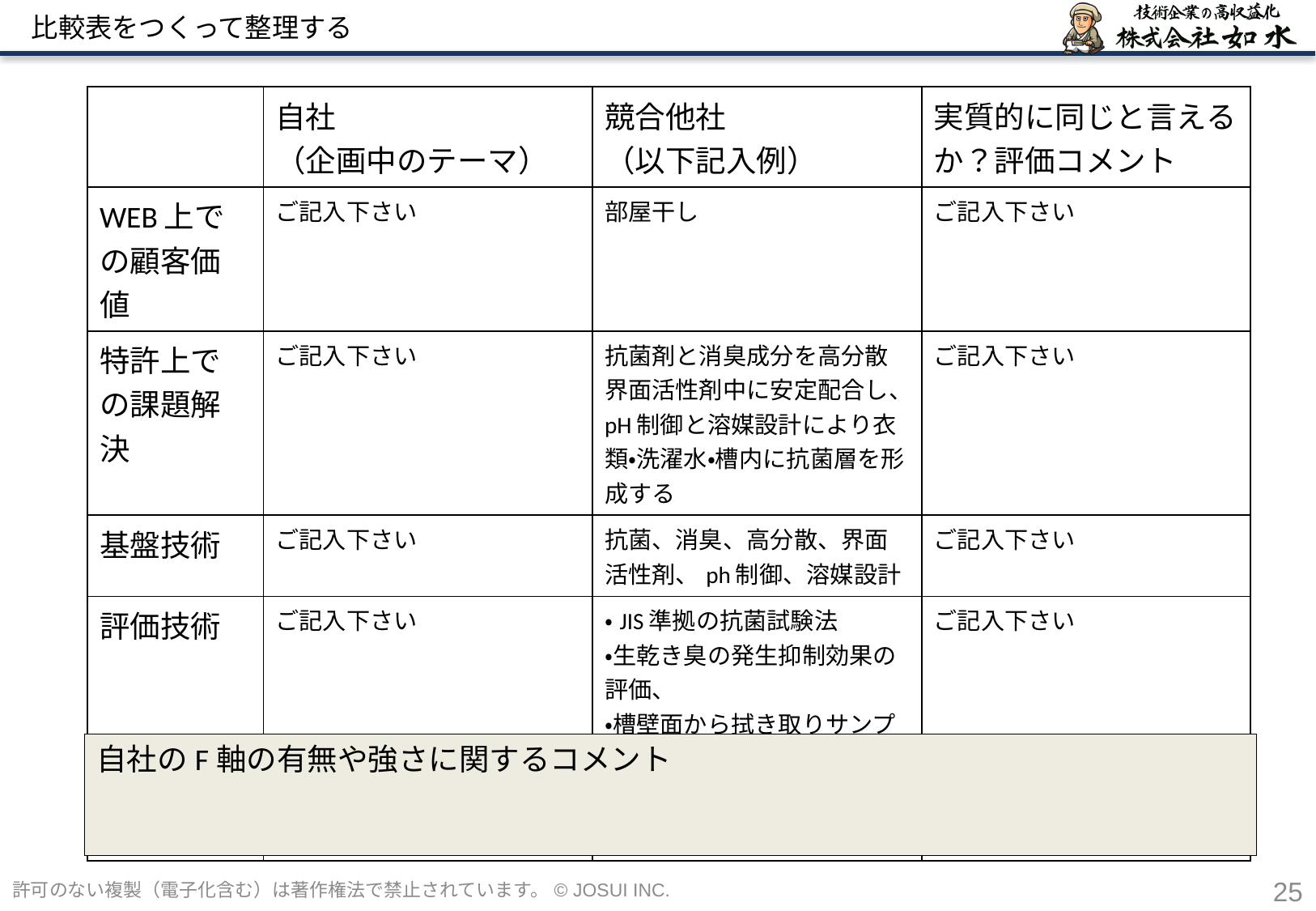

# 比較表をつくって整理する
|  | 自社 （企画中のテーマ） | 競合他社 （以下記入例） | 実質的に同じと言えるか？評価コメント |
| --- | --- | --- | --- |
| WEB上での顧客価値 | ご記入下さい | 部屋干し | ご記入下さい |
| 特許上での課題解決 | ご記入下さい | 抗菌剤と消臭成分を高分散界面活性剤中に安定配合し、pH制御と溶媒設計により衣類・洗濯水・槽内に抗菌層を形成する | ご記入下さい |
| 基盤技術 | ご記入下さい | 抗菌、消臭、高分散、界面活性剤、ph制御、溶媒設計 | ご記入下さい |
| 評価技術 | ご記入下さい | ・JIS準拠の抗菌試験法 ・生乾き臭の発生抑制効果の評価、 ・槽壁面から拭き取りサンプルを採取し、菌数を測定 | ご記入下さい |
| 価格 |  |  | ご記入下さい |
自社のF軸の有無や強さに関するコメント

許可のない複製（電子化含む）は著作権法で禁止されています。© JOSUI INC.
25